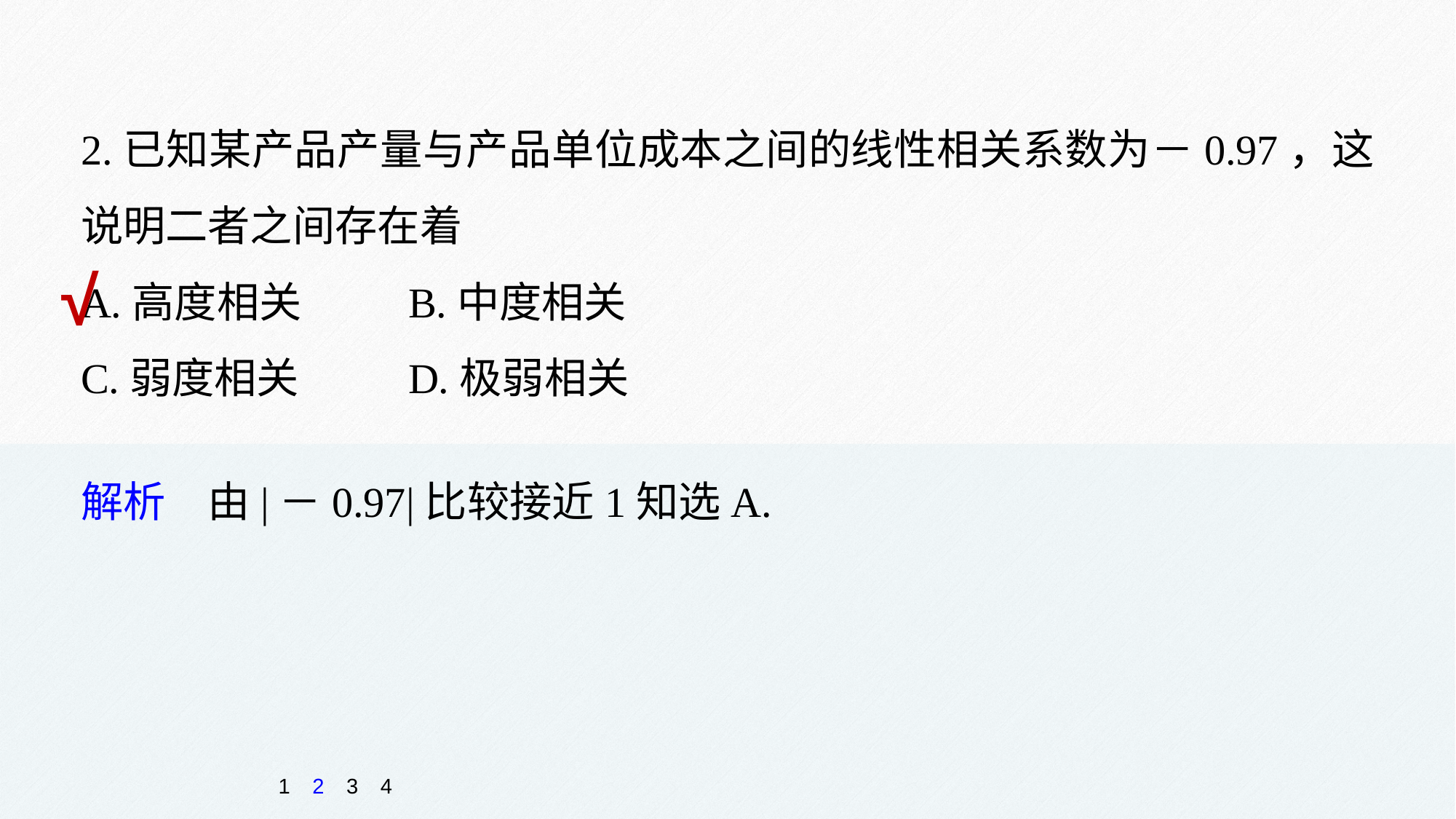

2.已知某产品产量与产品单位成本之间的线性相关系数为－0.97，这说明二者之间存在着
A.高度相关  	B.中度相关
C.弱度相关  	D.极弱相关
√
解析　由|－0.97|比较接近1知选A.
1
2
3
4